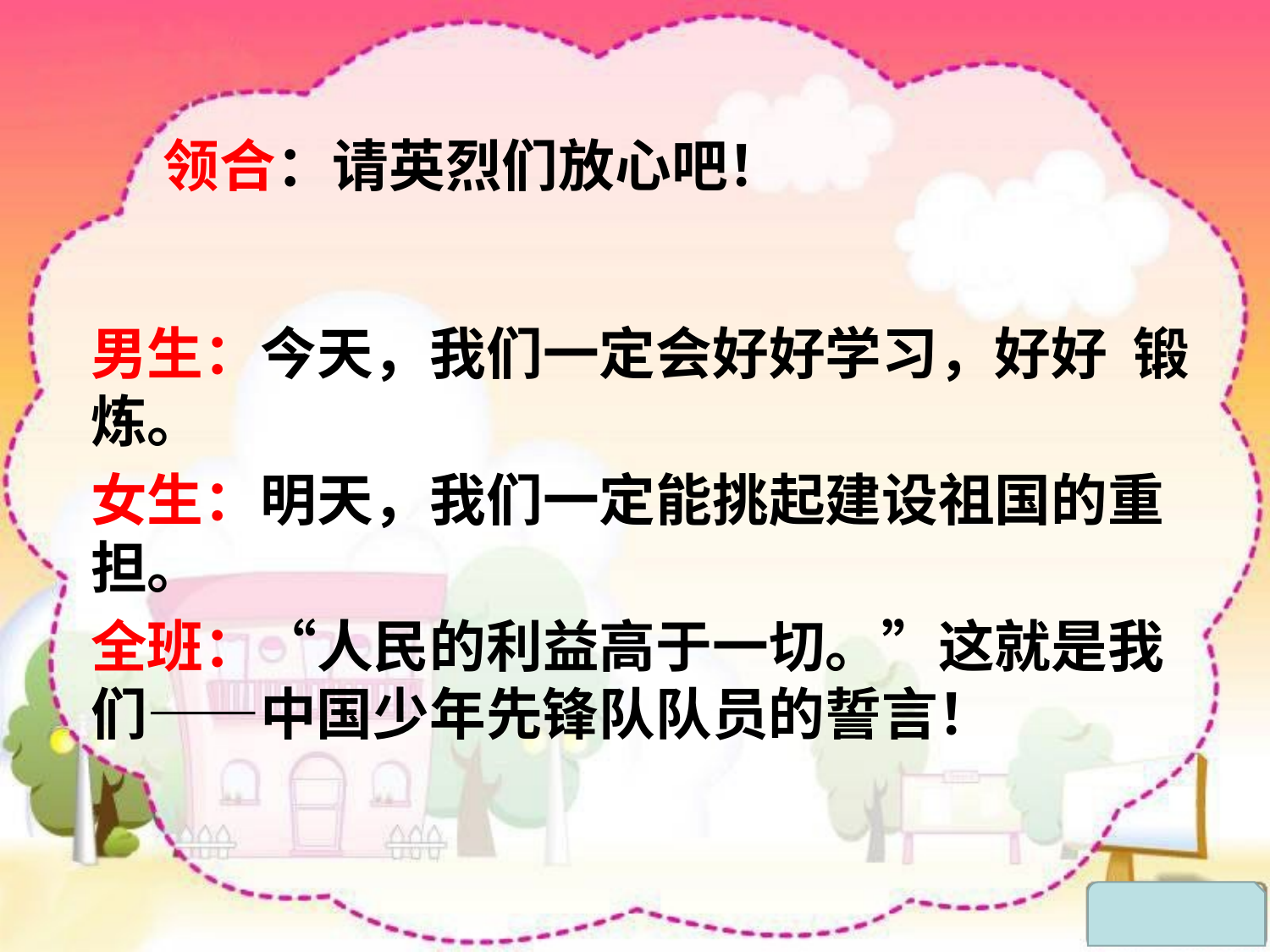

领合：请英烈们放心吧！

男生：今天，我们一定会好好学习，好好  锻炼。
女生：明天，我们一定能挑起建设祖国的重担。
全班：“人民的利益高于一切。”这就是我们——中国少年先锋队队员的誓言！